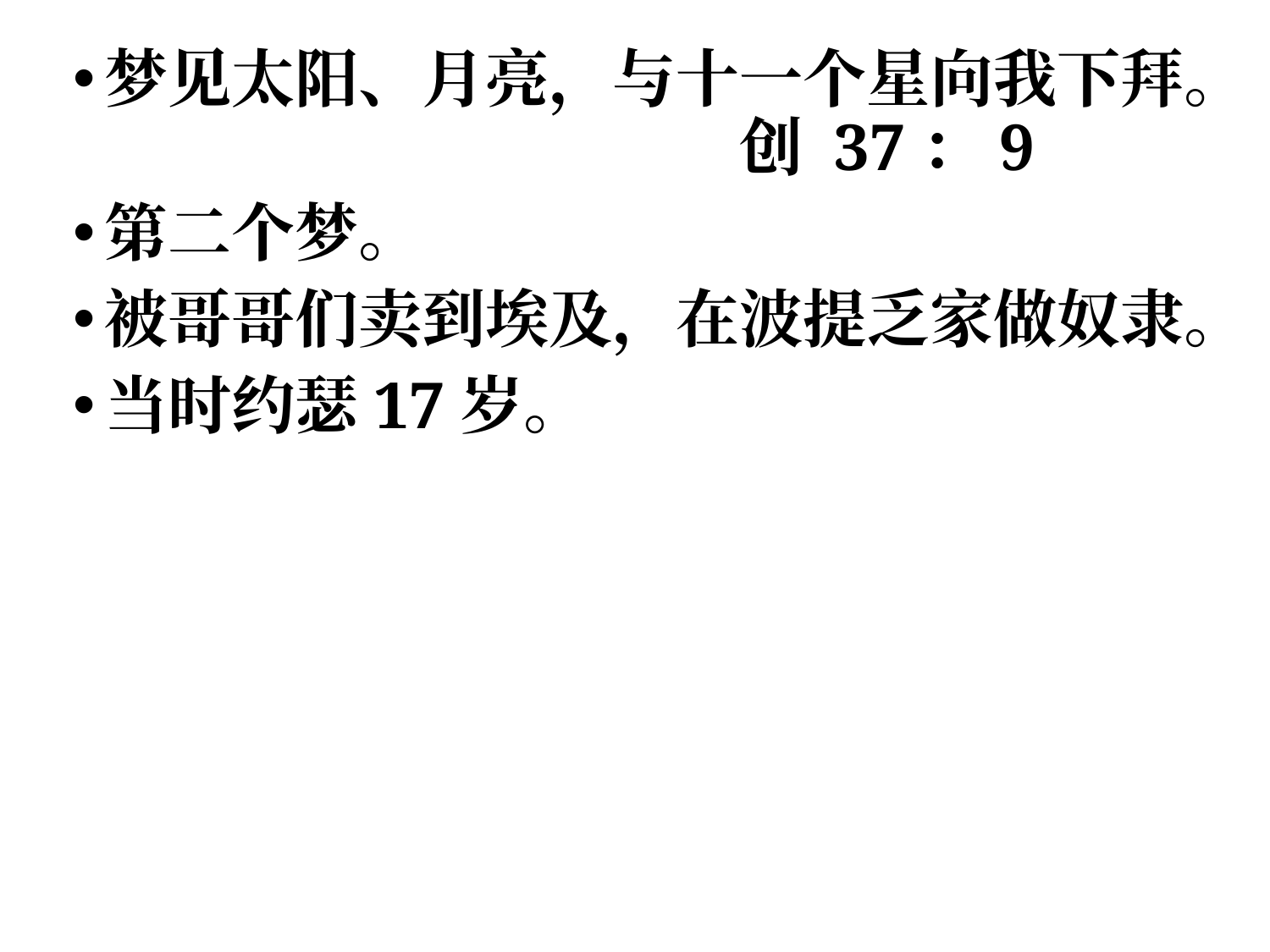

梦见太阳、月亮，与十一个星向我下拜。					创 37：9
第二个梦。
被哥哥们卖到埃及，在波提乏家做奴隶。
当时约瑟17岁。